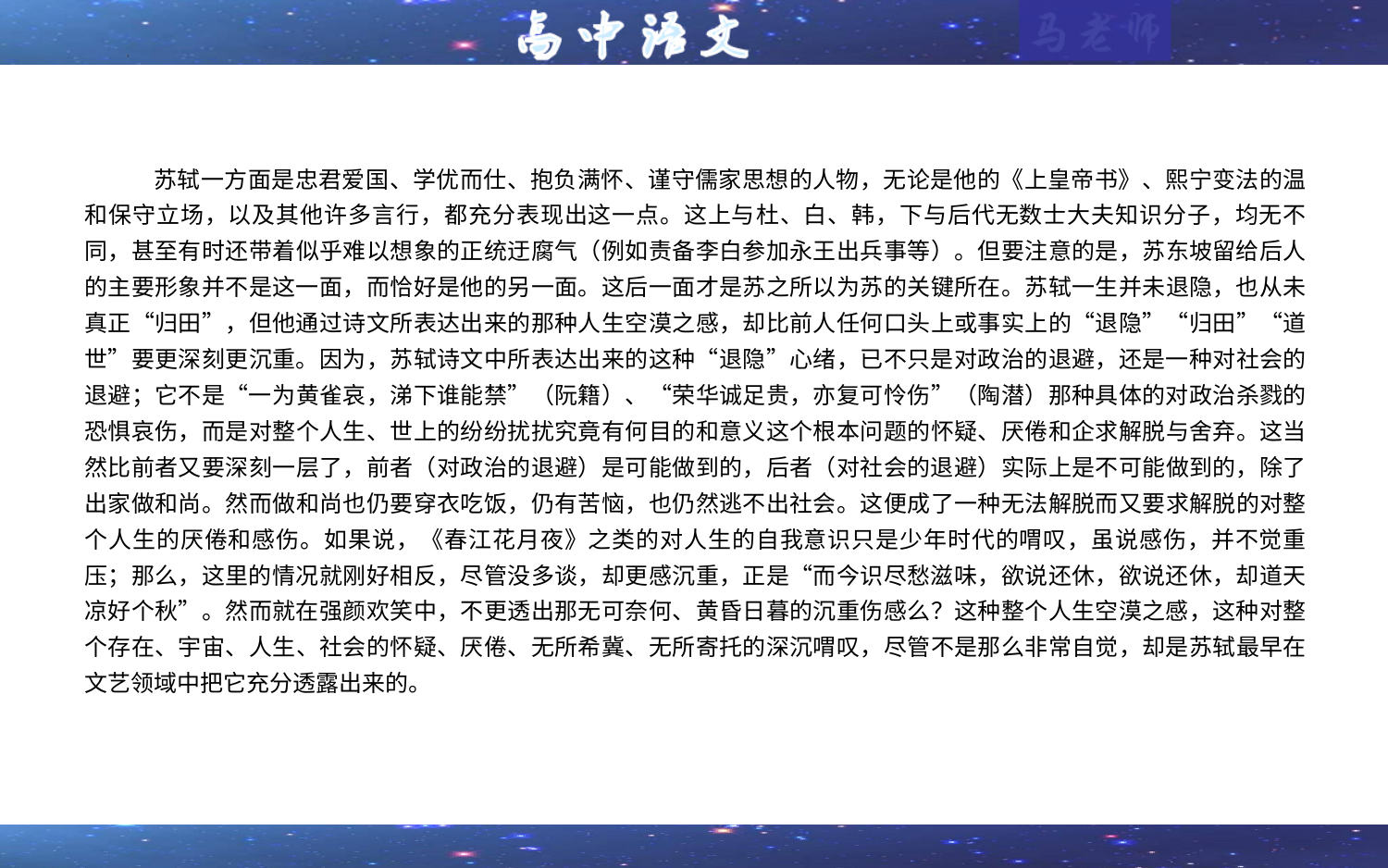

苏轼一方面是忠君爱国、学优而仕、抱负满怀、谨守儒家思想的人物，无论是他的《上皇帝书》、熙宁变法的温和保守立场，以及其他许多言行，都充分表现出这一点。这上与杜、白、韩，下与后代无数士大夫知识分子，均无不同，甚至有时还带着似乎难以想象的正统迂腐气（例如责备李白参加永王出兵事等）。但要注意的是，苏东坡留给后人的主要形象并不是这一面，而恰好是他的另一面。这后一面才是苏之所以为苏的关键所在。苏轼一生并未退隐，也从未真正“归田”，但他通过诗文所表达出来的那种人生空漠之感，却比前人任何口头上或事实上的“退隐”“归田”“道世”要更深刻更沉重。因为，苏轼诗文中所表达出来的这种“退隐”心绪，已不只是对政治的退避，还是一种对社会的退避；它不是“一为黄雀哀，涕下谁能禁”（阮籍）、“荣华诚足贵，亦复可怜伤”（陶潜）那种具体的对政治杀戮的恐惧哀伤，而是对整个人生、世上的纷纷扰扰究竟有何目的和意义这个根本问题的怀疑、厌倦和企求解脱与舍弃。这当然比前者又要深刻一层了，前者（对政治的退避）是可能做到的，后者（对社会的退避）实际上是不可能做到的，除了出家做和尚。然而做和尚也仍要穿衣吃饭，仍有苦恼，也仍然逃不出社会。这便成了一种无法解脱而又要求解脱的对整个人生的厌倦和感伤。如果说，《春江花月夜》之类的对人生的自我意识只是少年时代的喟叹，虽说感伤，并不觉重压；那么，这里的情况就刚好相反，尽管没多谈，却更感沉重，正是“而今识尽愁滋味，欲说还休，欲说还休，却道天凉好个秋”。然而就在强颜欢笑中，不更透出那无可奈何、黄昏日暮的沉重伤感么？这种整个人生空漠之感，这种对整个存在、宇宙、人生、社会的怀疑、厌倦、无所希冀、无所寄托的深沉喟叹，尽管不是那么非常自觉，却是苏轼最早在文艺领域中把它充分透露出来的。